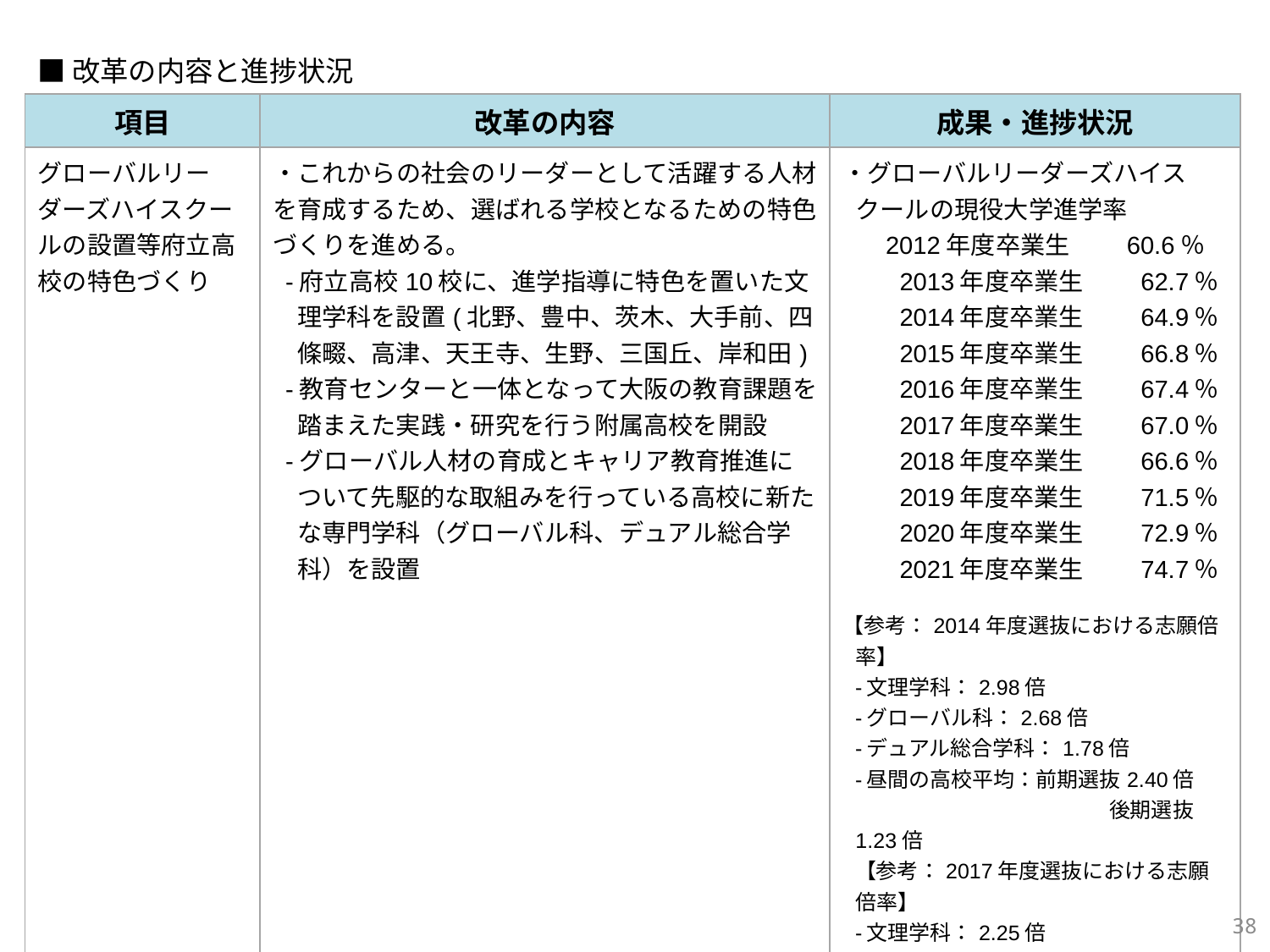

■改革の内容と進捗状況
| 項目 | 改革の内容 | 成果・進捗状況 |
| --- | --- | --- |
| グローバルリーダーズハイスクールの設置等府立高校の特色づくり | ・これからの社会のリーダーとして活躍する人材を育成するため、選ばれる学校となるための特色づくりを進める。 -府立高校10校に、進学指導に特色を置いた文理学科を設置(北野、豊中、茨木、大手前、四條畷、高津、天王寺、生野、三国丘、岸和田) -教育センターと一体となって大阪の教育課題を踏まえた実践・研究を行う附属高校を開設 -グローバル人材の育成とキャリア教育推進について先駆的な取組みを行っている高校に新たな専門学科（グローバル科、デュアル総合学科）を設置 | ・グローバルリーダーズハイスクールの現役大学進学率 　 2012年度卒業生　　60.6％ 　　2013年度卒業生　　62.7％ 　　2014年度卒業生　　64.9％ 　　2015年度卒業生　　66.8％ 　　2016年度卒業生　　67.4％ 　　2017年度卒業生　　67.0％ 　　2018年度卒業生　　66.6％ 　　2019年度卒業生　　71.5％ 　　2020年度卒業生　　72.9％ 　　2021年度卒業生　　74.7％ 【参考：2014年度選抜における志願倍率】 -文理学科：2.98倍 -グローバル科：2.68倍 -デュアル総合学科：1.78倍 -昼間の高校平均：前期選抜2.40倍 　　　　　　　　　　　　後期選抜1.23倍 【参考：2017年度選抜における志願倍率】 -文理学科：2.25倍 -グローバル科：3.31倍 -昼間の高校平均：特別選抜1.21倍 　　　　　　　　　　　　一般選抜1.18倍 【参考：2022年度選抜における志願倍率】 -文理学科：1.38倍 -グローバル科：1.99倍 -昼間の高校平均：特別選抜0.95倍 　　　　　　　　　　　　一般選抜1.12倍 |
38